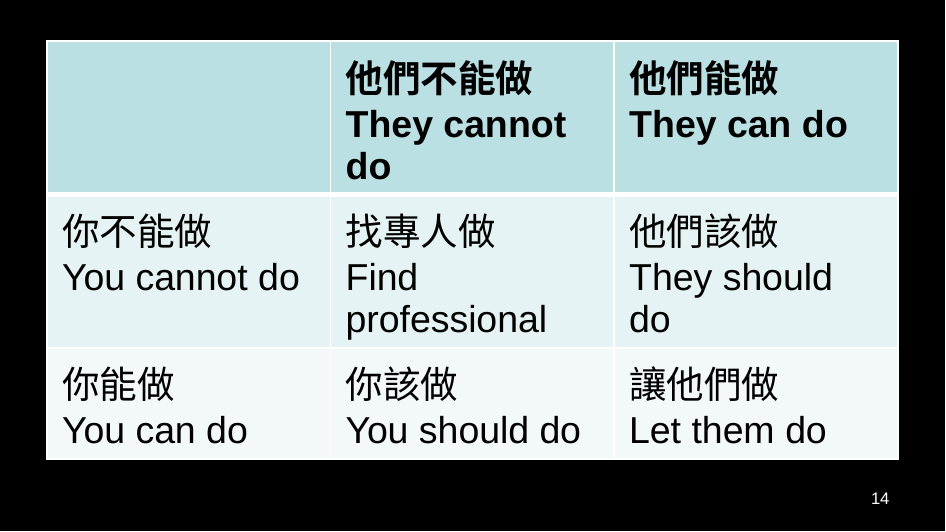

|  | 他們不能做 They cannot do | 他們能做 They can do |
| --- | --- | --- |
| 你不能做 You cannot do | 找專人做 Find professional | 他們該做 They should do |
| 你能做 You can do | 你該做 You should do | 讓他們做 Let them do |
14